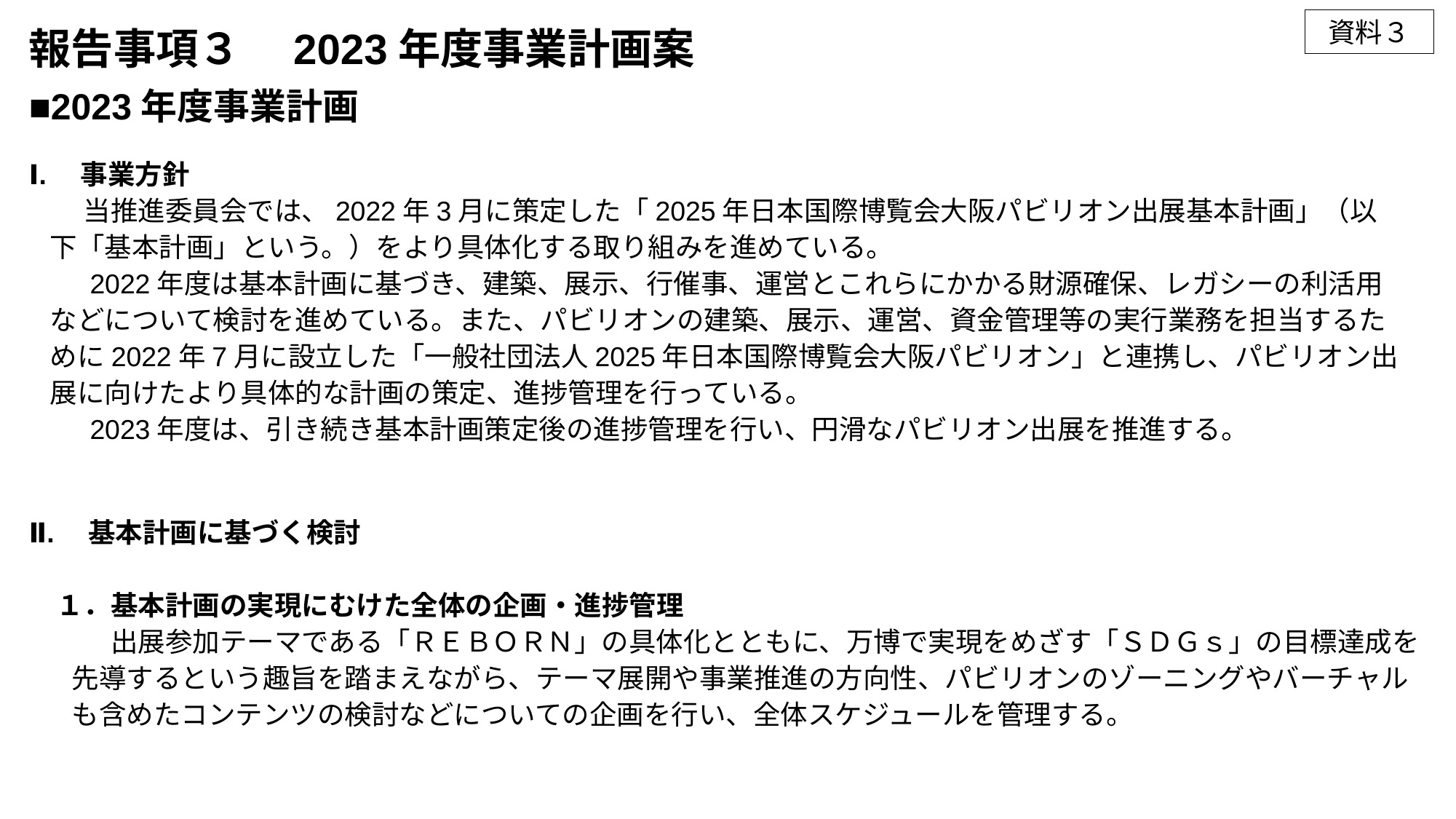

報告事項３　2023年度事業計画案
資料３
■2023年度事業計画
Ⅰ.　事業方針
　　当推進委員会では、2022年3月に策定した「2025年日本国際博覧会大阪パビリオン出展基本計画」（以下「基本計画」という。）をより具体化する取り組みを進めている。
　　2022年度は基本計画に基づき、建築、展示、行催事、運営とこれらにかかる財源確保、レガシーの利活用などについて検討を進めている。また、パビリオンの建築、展示、運営、資金管理等の実行業務を担当するために2022年7月に設立した「一般社団法人2025年日本国際博覧会大阪パビリオン」と連携し、パビリオン出展に向けたより具体的な計画の策定、進捗管理を行っている。
　　2023年度は、引き続き基本計画策定後の進捗管理を行い、円滑なパビリオン出展を推進する。

Ⅱ.　基本計画に基づく検討

　１．基本計画の実現にむけた全体の企画・進捗管理
　　　出展参加テーマである「ＲＥＢＯＲＮ」の具体化とともに、万博で実現をめざす「ＳＤＧｓ」の目標達成を先導するという趣旨を踏まえながら、テーマ展開や事業推進の方向性、パビリオンのゾーニングやバーチャルも含めたコンテンツの検討などについての企画を行い、全体スケジュールを管理する。